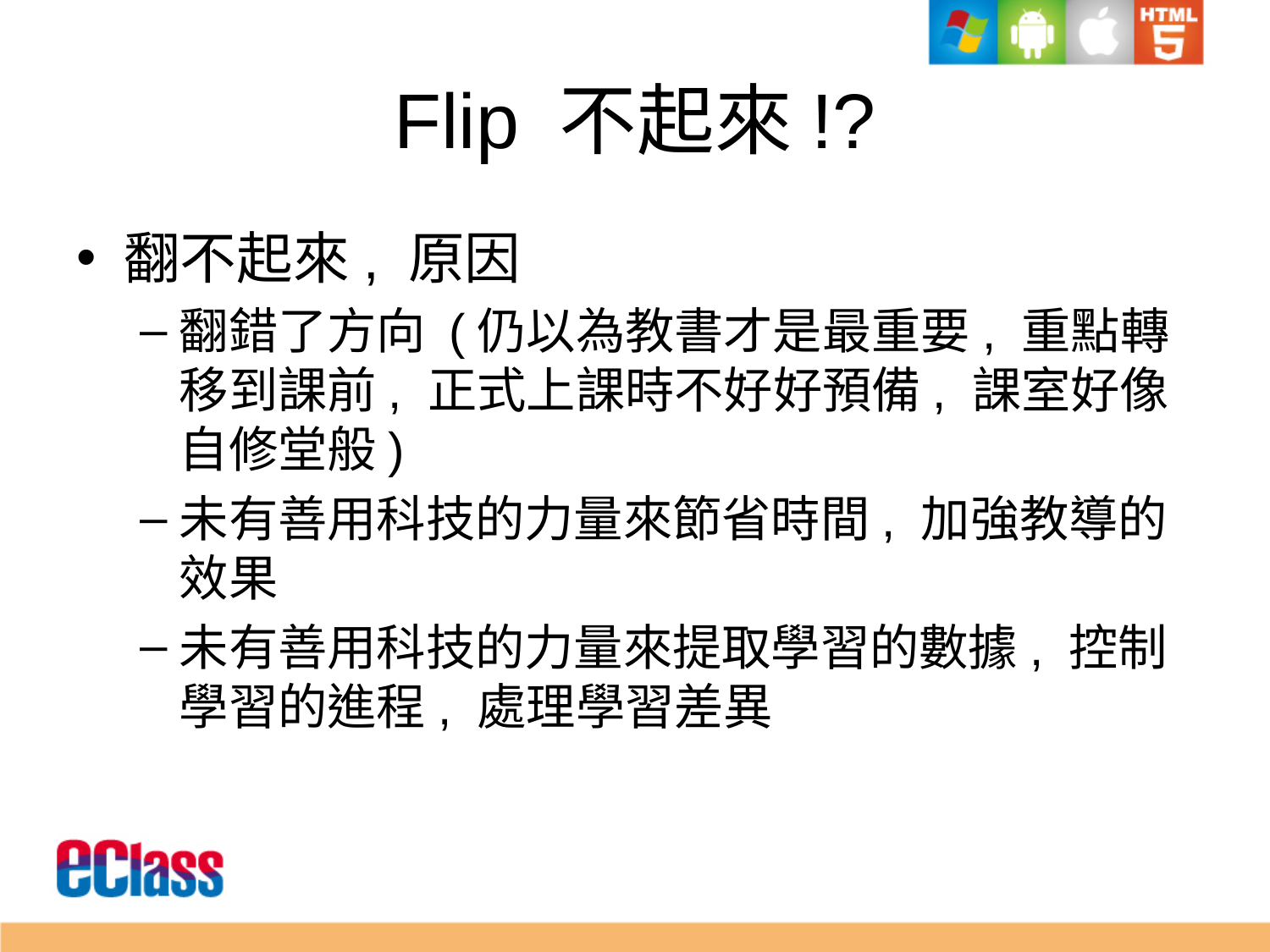

# Flip 不起來!?
翻不起來, 原因
翻錯了方向 (仍以為教書才是最重要, 重點轉移到課前, 正式上課時不好好預備, 課室好像自修堂般)
未有善用科技的力量來節省時間, 加強教導的效果
未有善用科技的力量來提取學習的數據, 控制學習的進程, 處理學習差異